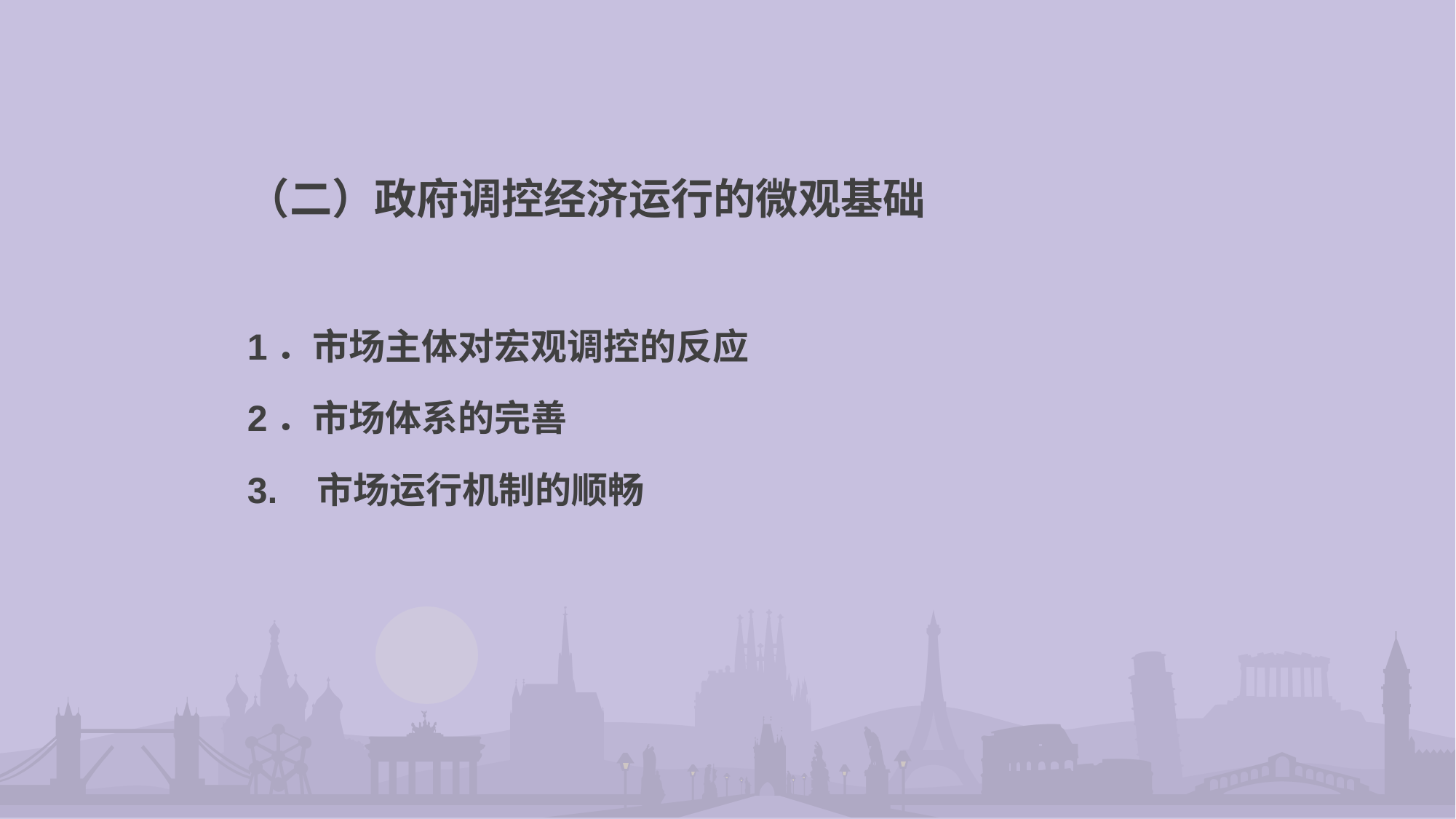

（二）政府调控经济运行的微观基础

1．市场主体对宏观调控的反应
2．市场体系的完善
3.   市场运行机制的顺畅